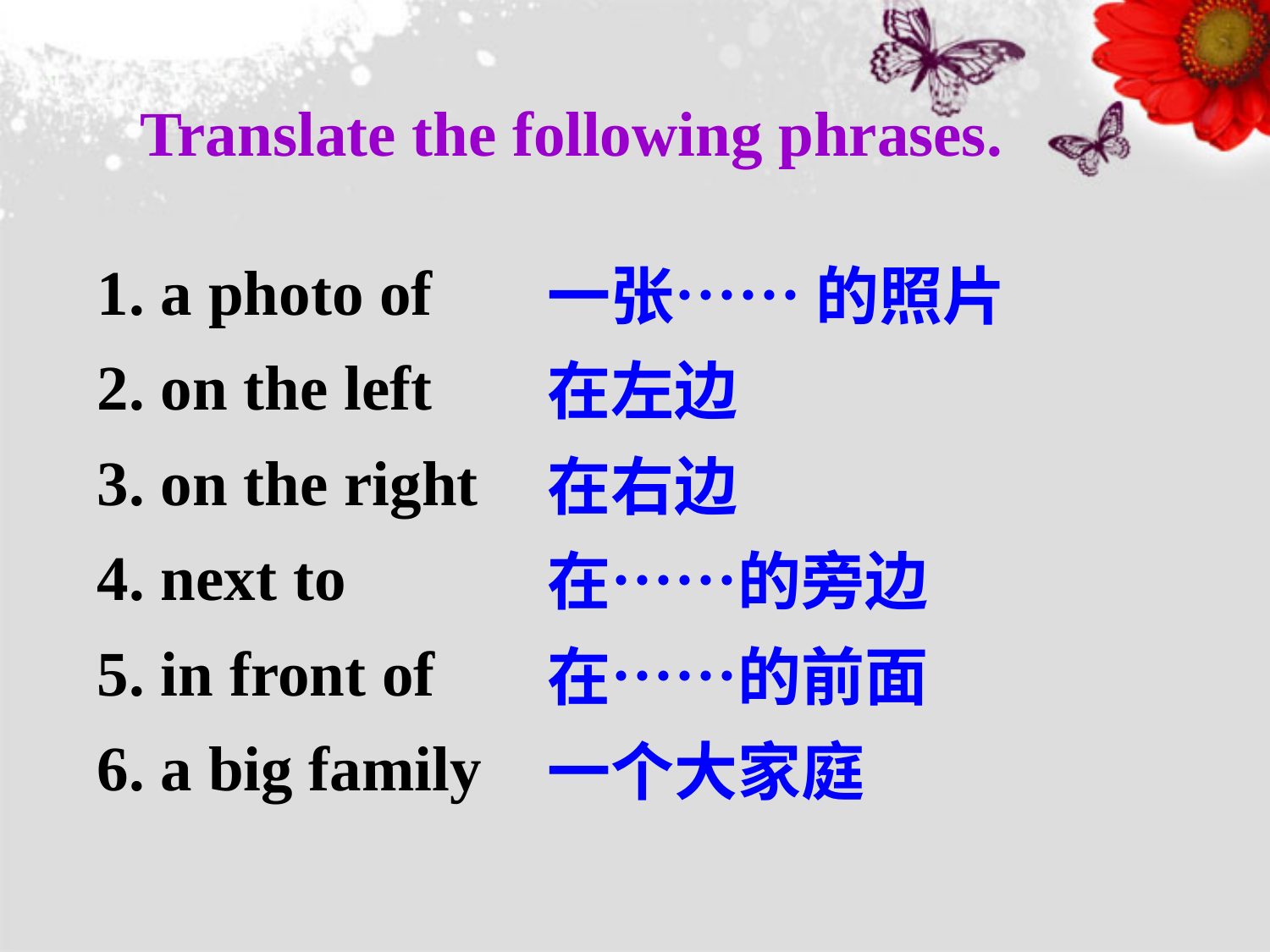

Translate the following phrases.
1. a photo of
2. on the left
3. on the right
4. next to
5. in front of
6. a big family
一张…… 的照片
在左边
在右边
在……的旁边
在……的前面
一个大家庭